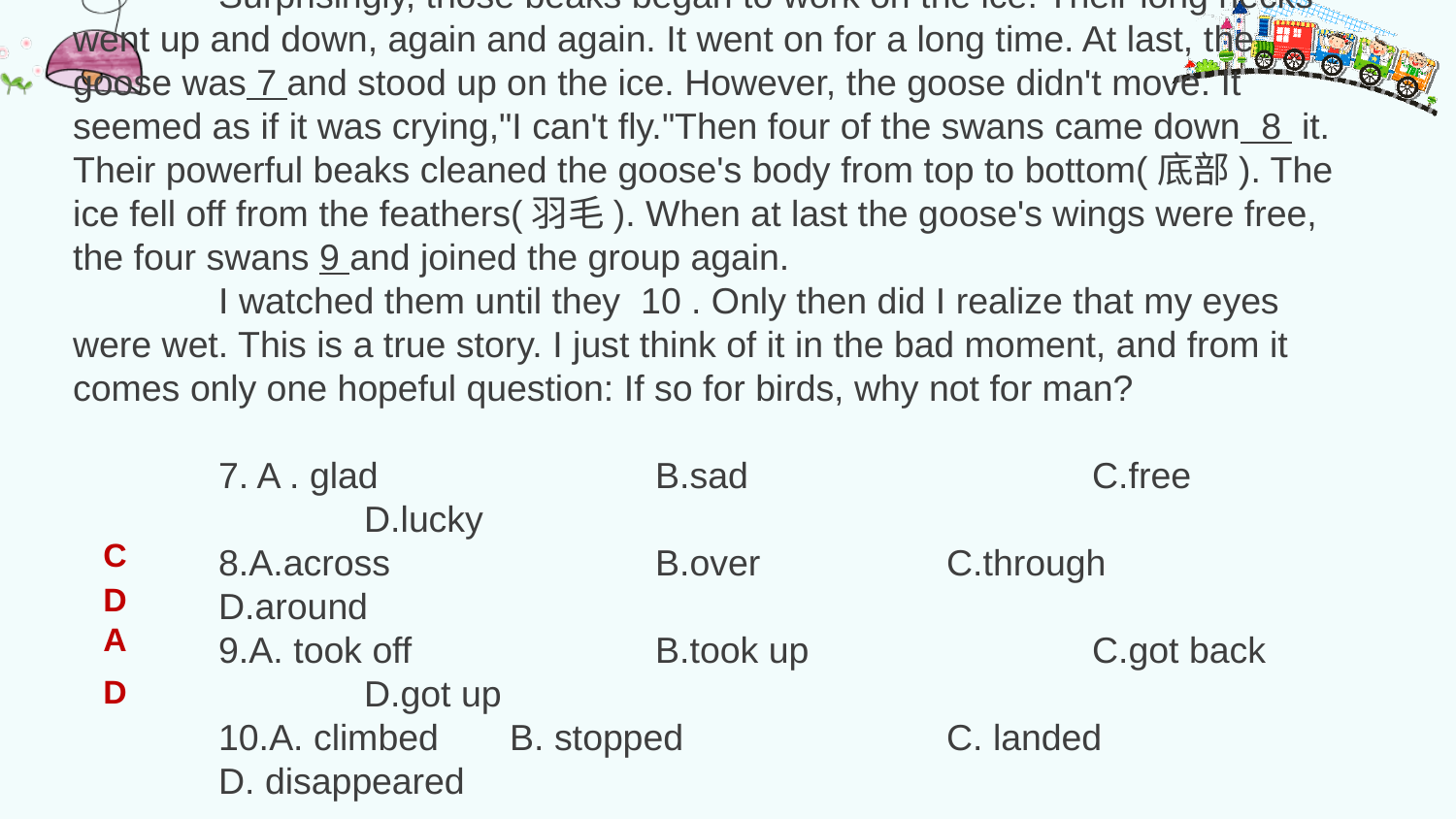

Surprisingly, those beaks began to work on the ice. Their long necks went up and down, again and again. It went on for a long time. At last, the goose was 7 and stood up on the ice. However, the goose didn't move. It seemed as if it was crying,"I can't fly."Then four of the swans came down  8  it. Their powerful beaks cleaned the goose's body from top to bottom(底部). The ice fell off from the feathers(羽毛). When at last the goose's wings were free, the four swans 9 and joined the group again.
	I watched them until they  10 . Only then did I realize that my eyes were wet. This is a true story. I just think of it in the bad moment, and from it comes only one hopeful question: If so for birds, why not for man?

	7. A . glad 		B.sad			C.free			D.lucky
	8.A.across		B.over		C.through 		D.around
	9.A. took off 		B.took up 		C.got back		D.got up
	10.A. climbed 	B. stopped 		C. landed 		D. disappeared
C
D
A
D